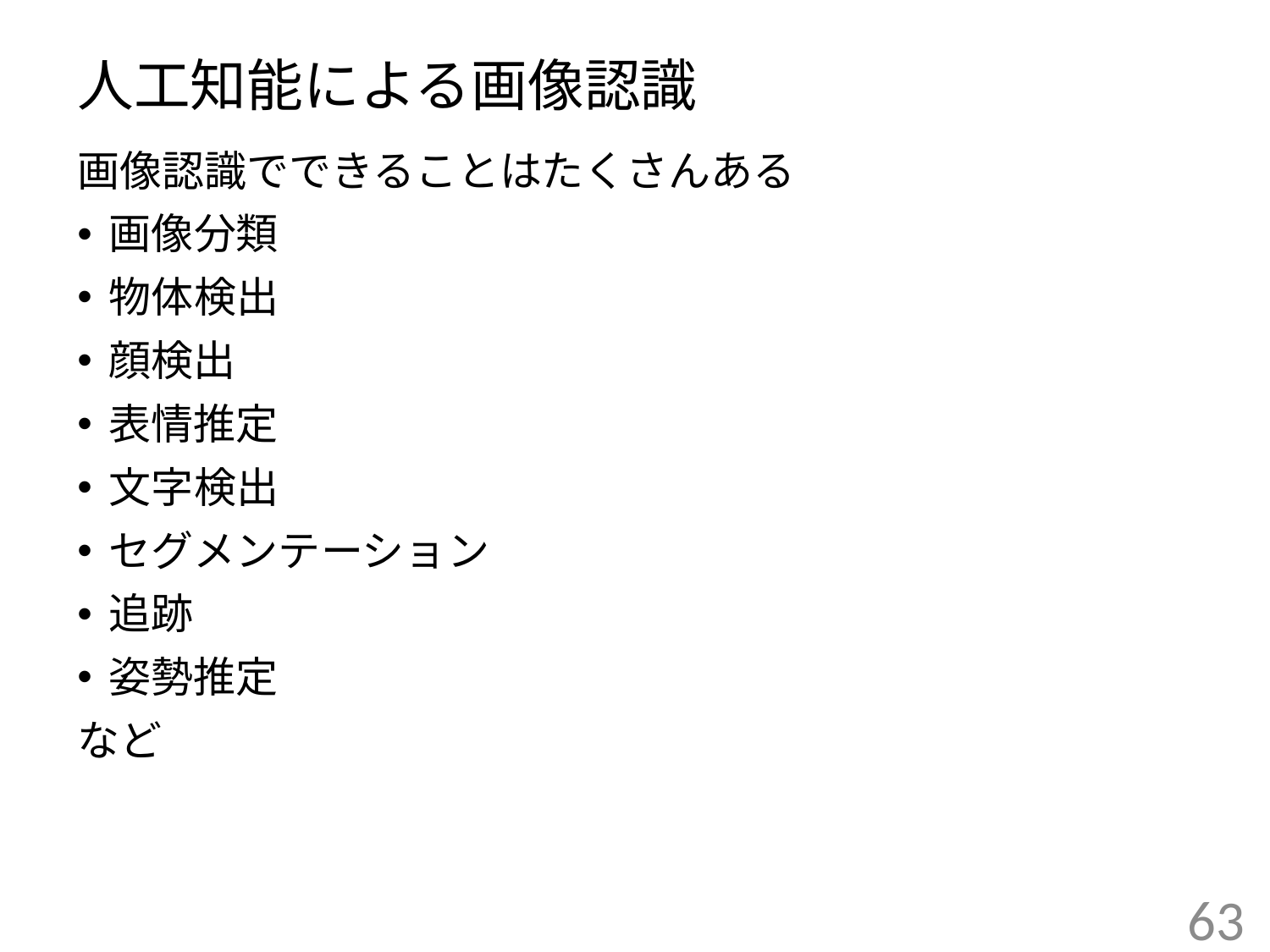

# 人工知能による画像認識
画像認識でできることはたくさんある
画像分類
物体検出
顔検出
表情推定
文字検出
セグメンテーション
追跡
姿勢推定
など

63